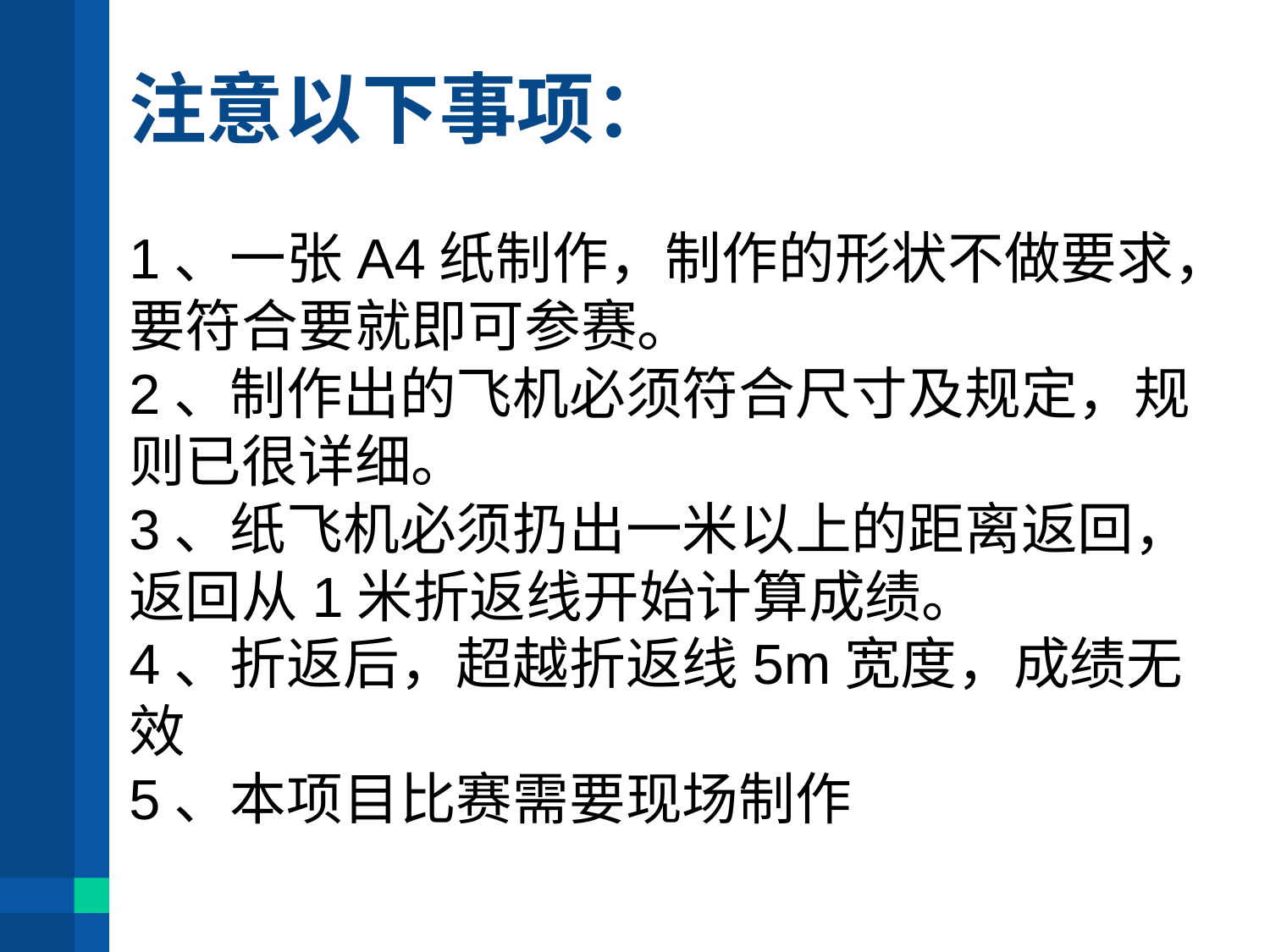

# 注意以下事项：
1、一张A4纸制作，制作的形状不做要求，要符合要就即可参赛。
2、制作出的飞机必须符合尺寸及规定，规则已很详细。
3、纸飞机必须扔出一米以上的距离返回，返回从1米折返线开始计算成绩。
4、折返后，超越折返线5m宽度，成绩无效
5、本项目比赛需要现场制作